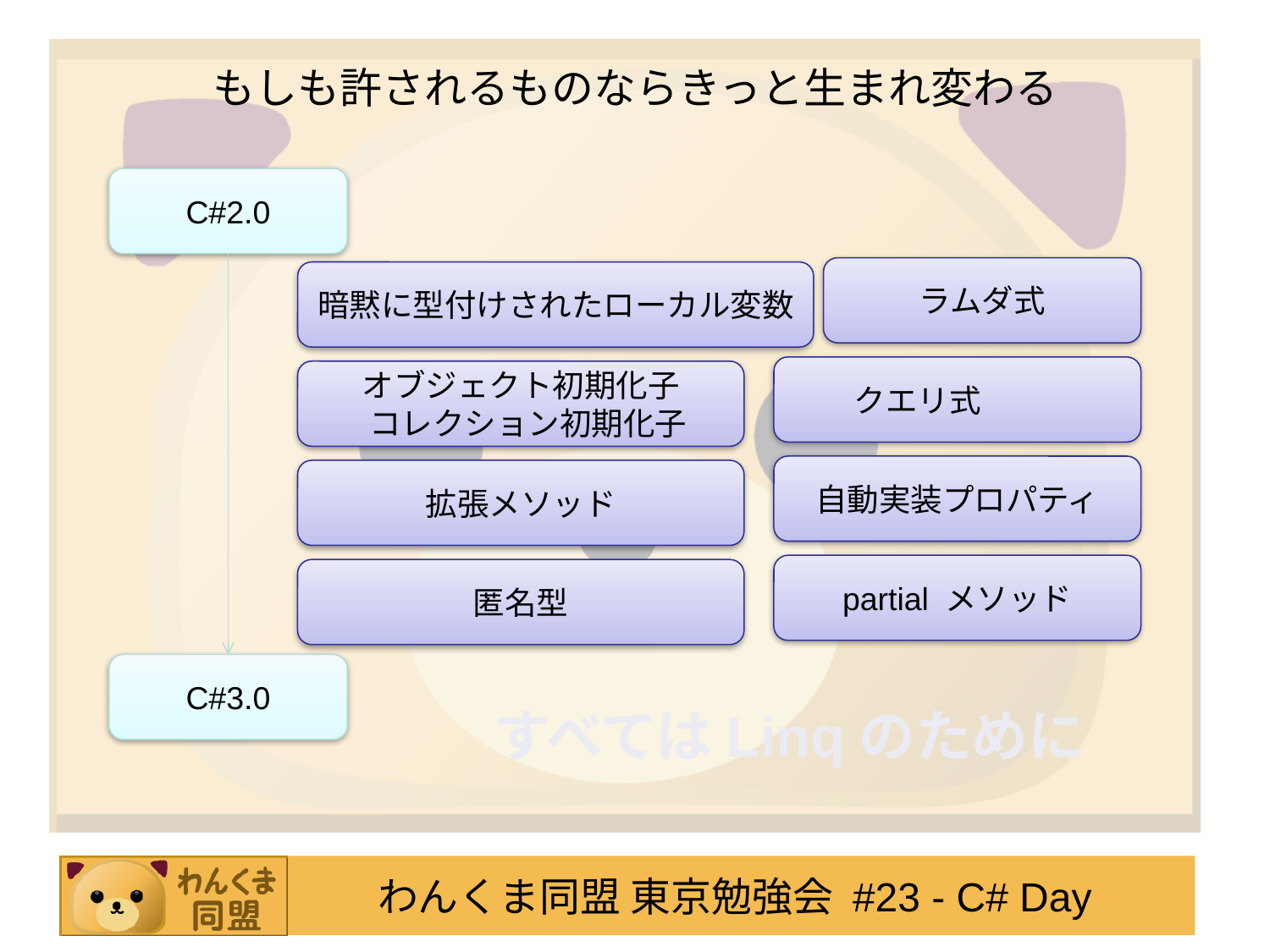

# もしも許されるものならきっと生まれ変わる
C#2.0
ラムダ式
暗黙に型付けされたローカル変数
クエリ式
オブジェクト初期化子
 コレクション初期化子
自動実装プロパティ
拡張メソッド
partial メソッド
匿名型
C#3.0
すべてはLinqのために